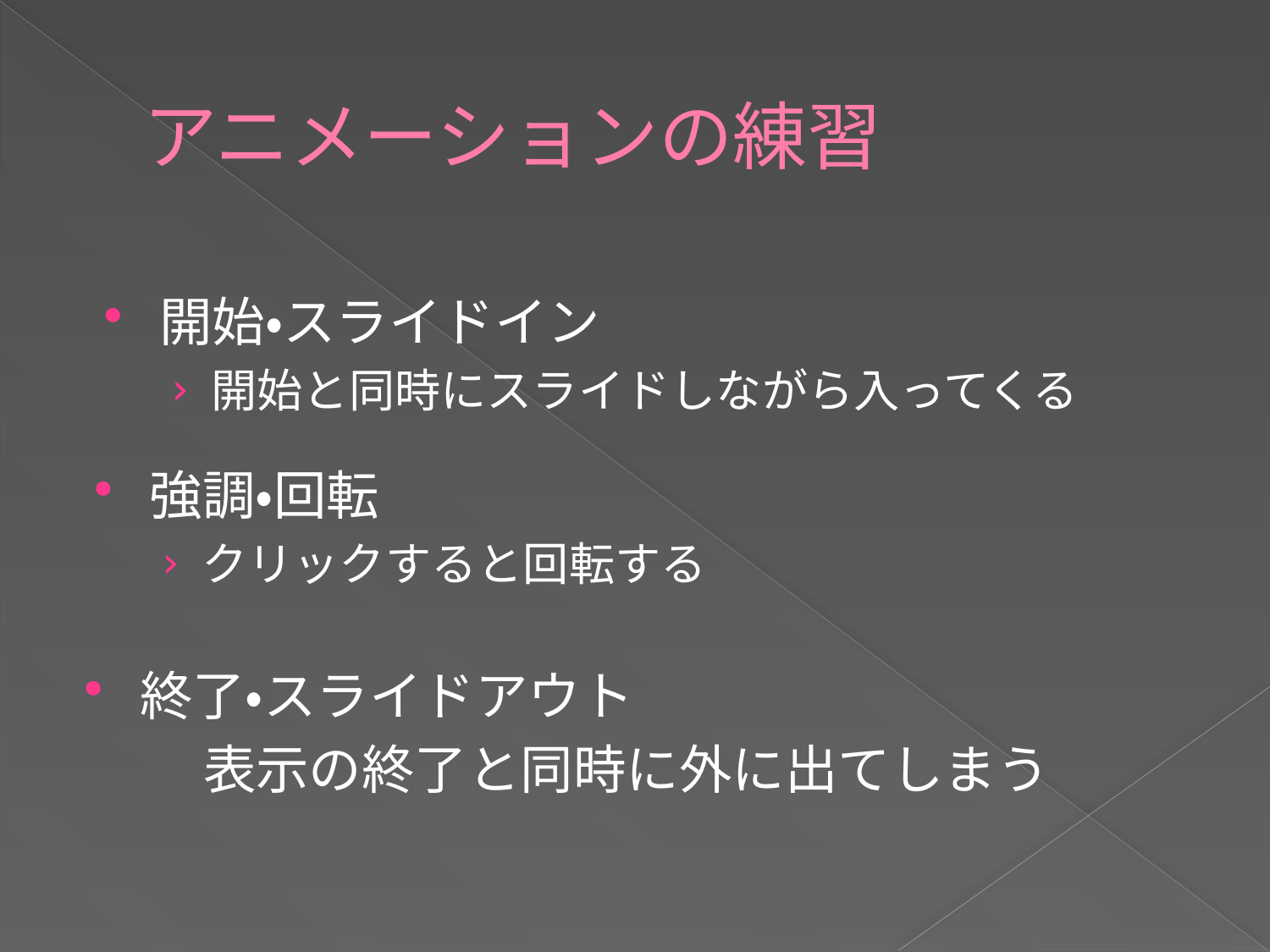

# アニメーションの練習
開始・スライドイン
開始と同時にスライドしながら入ってくる

強調・回転
クリックすると回転する

終了・スライドアウト
	表示の終了と同時に外に出てしまう